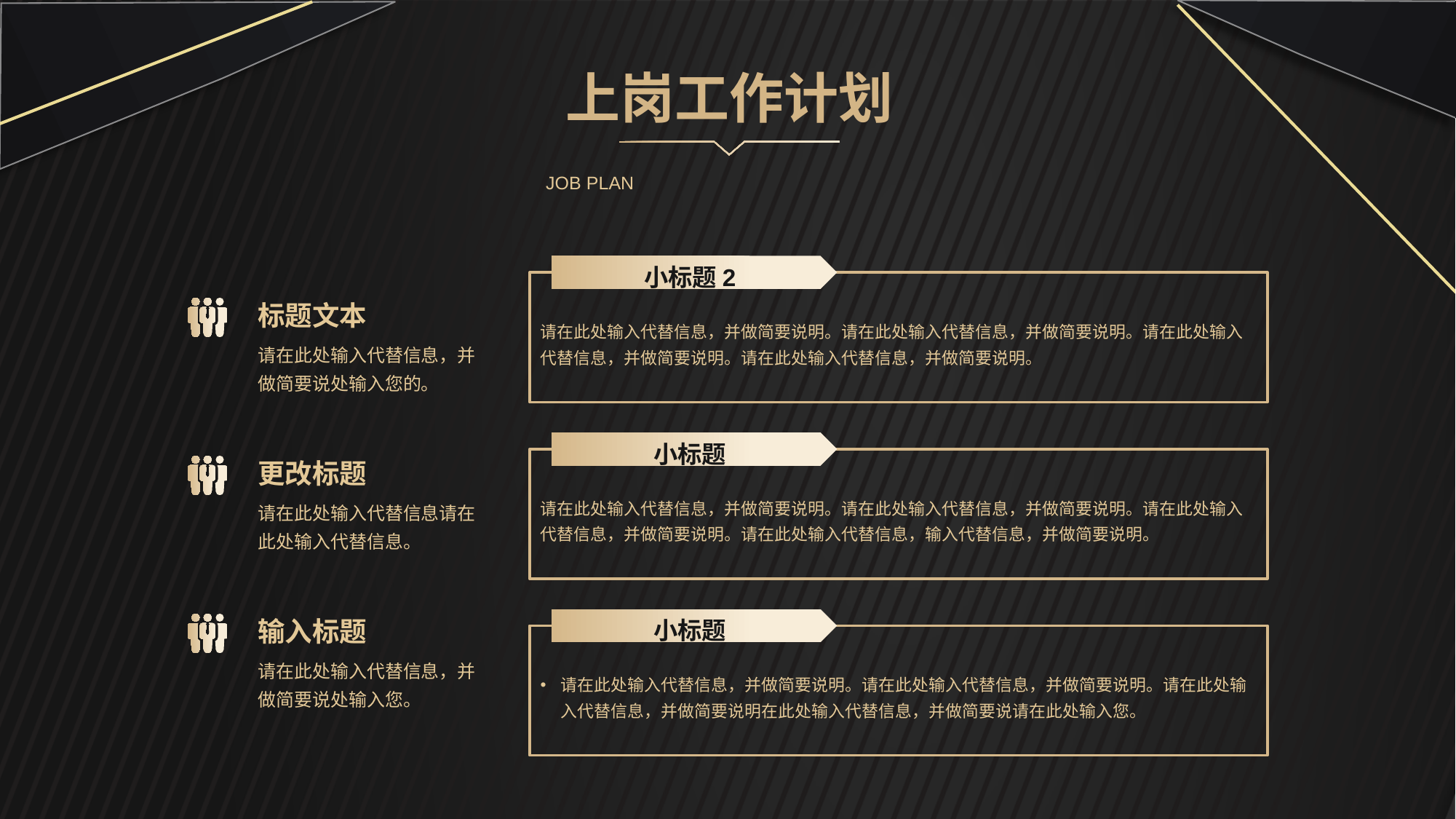

上岗工作计划
Job plan
小标题2

标题文本

请在此处输入代替信息，并做简要说明。请在此处输入代替信息，并做简要说明。请在此处输入代替信息，并做简要说明。请在此处输入代替信息，并做简要说明。
请在此处输入代替信息，并做简要说处输入您的。
小标题
更改标题

请在此处输入代替信息，并做简要说明。请在此处输入代替信息，并做简要说明。请在此处输入代替信息，并做简要说明。请在此处输入代替信息，输入代替信息，并做简要说明。
请在此处输入代替信息请在此处输入代替信息。
输入标题
小标题

请在此处输入代替信息，并做简要说处输入您。
请在此处输入代替信息，并做简要说明。请在此处输入代替信息，并做简要说明。请在此处输入代替信息，并做简要说明在此处输入代替信息，并做简要说请在此处输入您。